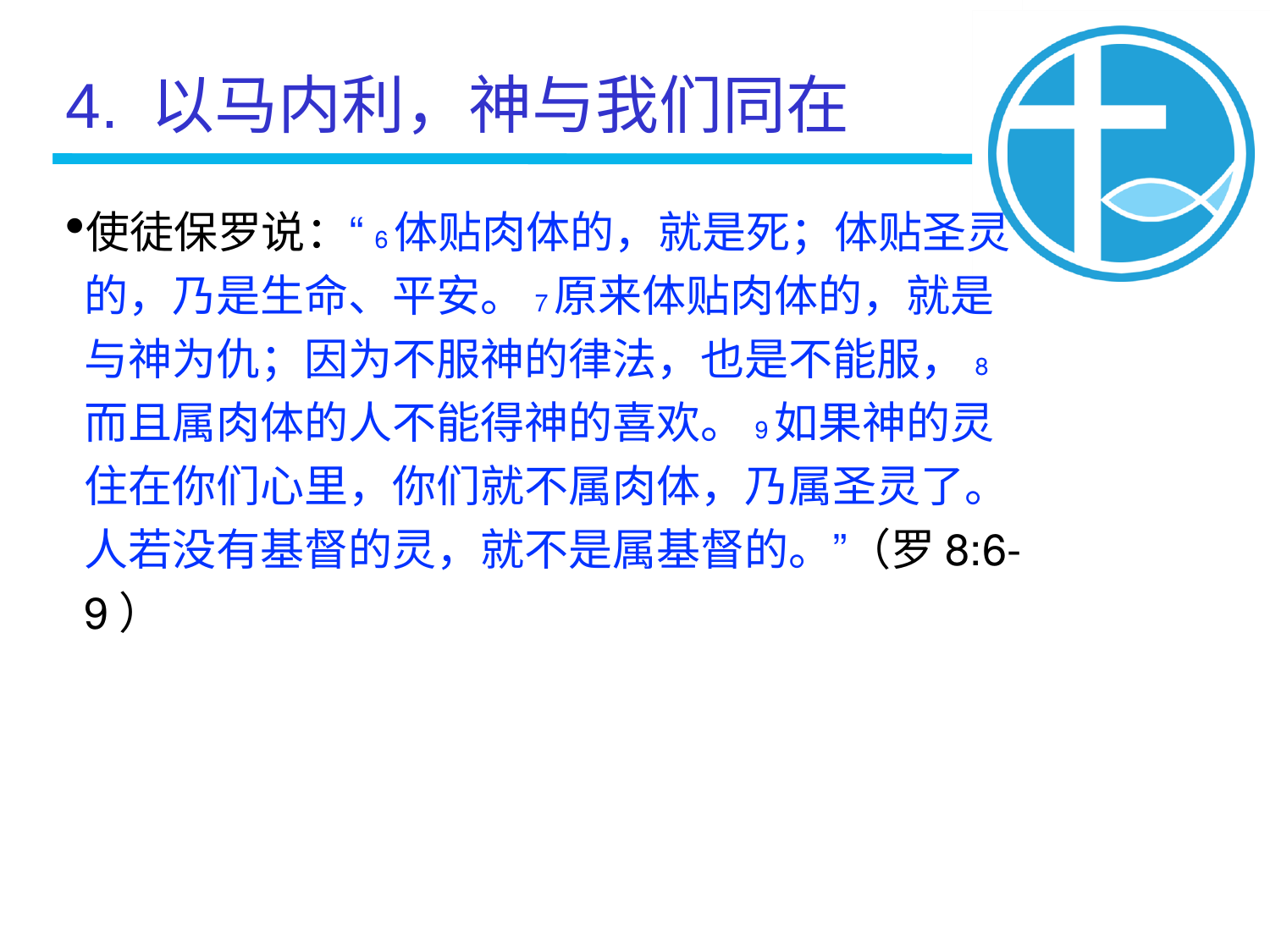

4. 以马内利，神与我们同在
使徒保罗说：“6体贴肉体的，就是死；体贴圣灵的，乃是生命、平安。7原来体贴肉体的，就是与神为仇；因为不服神的律法，也是不能服，8而且属肉体的人不能得神的喜欢。9如果神的灵住在你们心里，你们就不属肉体，乃属圣灵了。人若没有基督的灵，就不是属基督的。”（罗8:6-9）